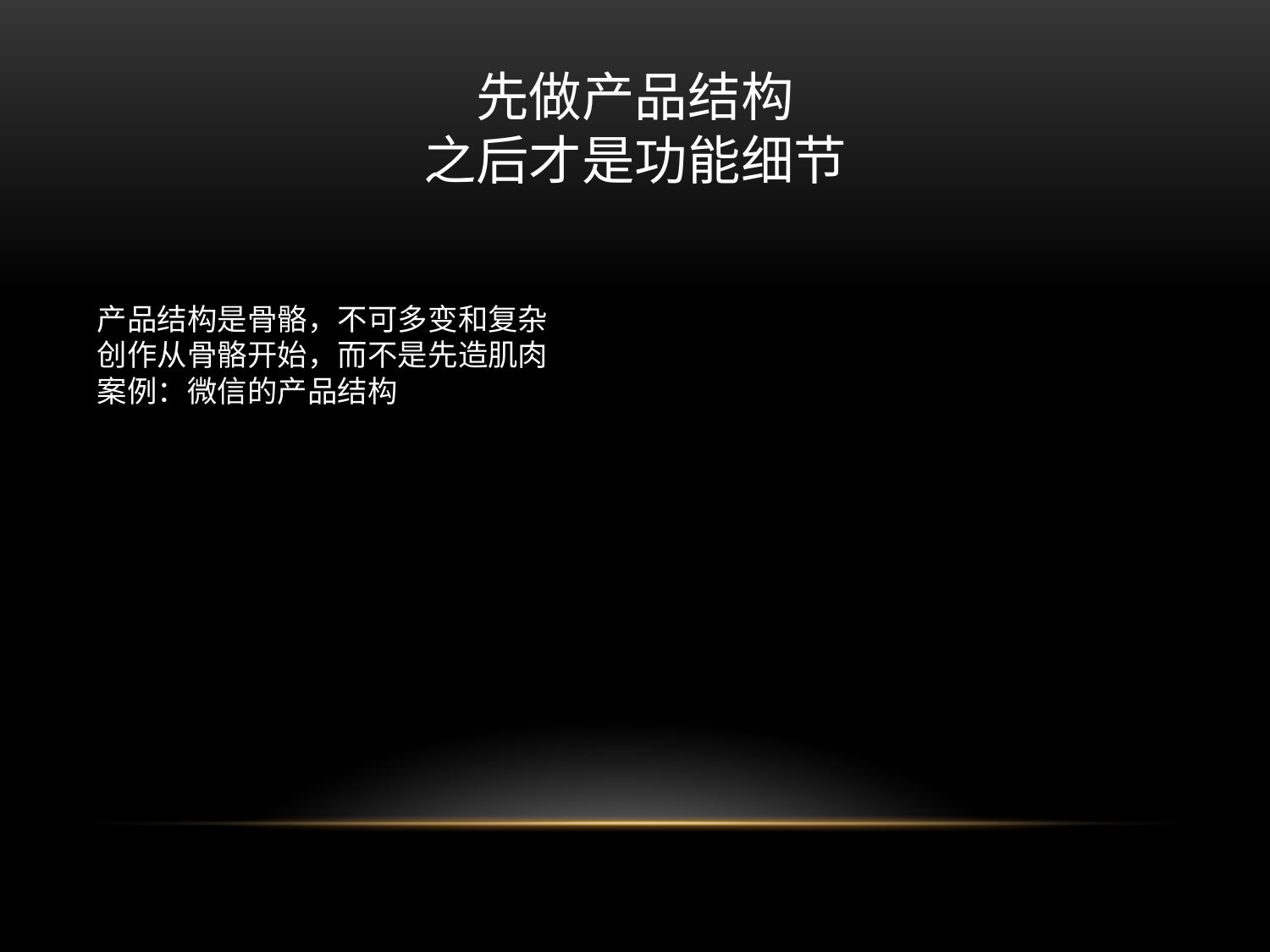

# 先做产品结构 之后才是功能细节

产品结构是骨骼，不可多变和复杂
创作从骨骼开始，而不是先造肌肉
案例：微信的产品结构